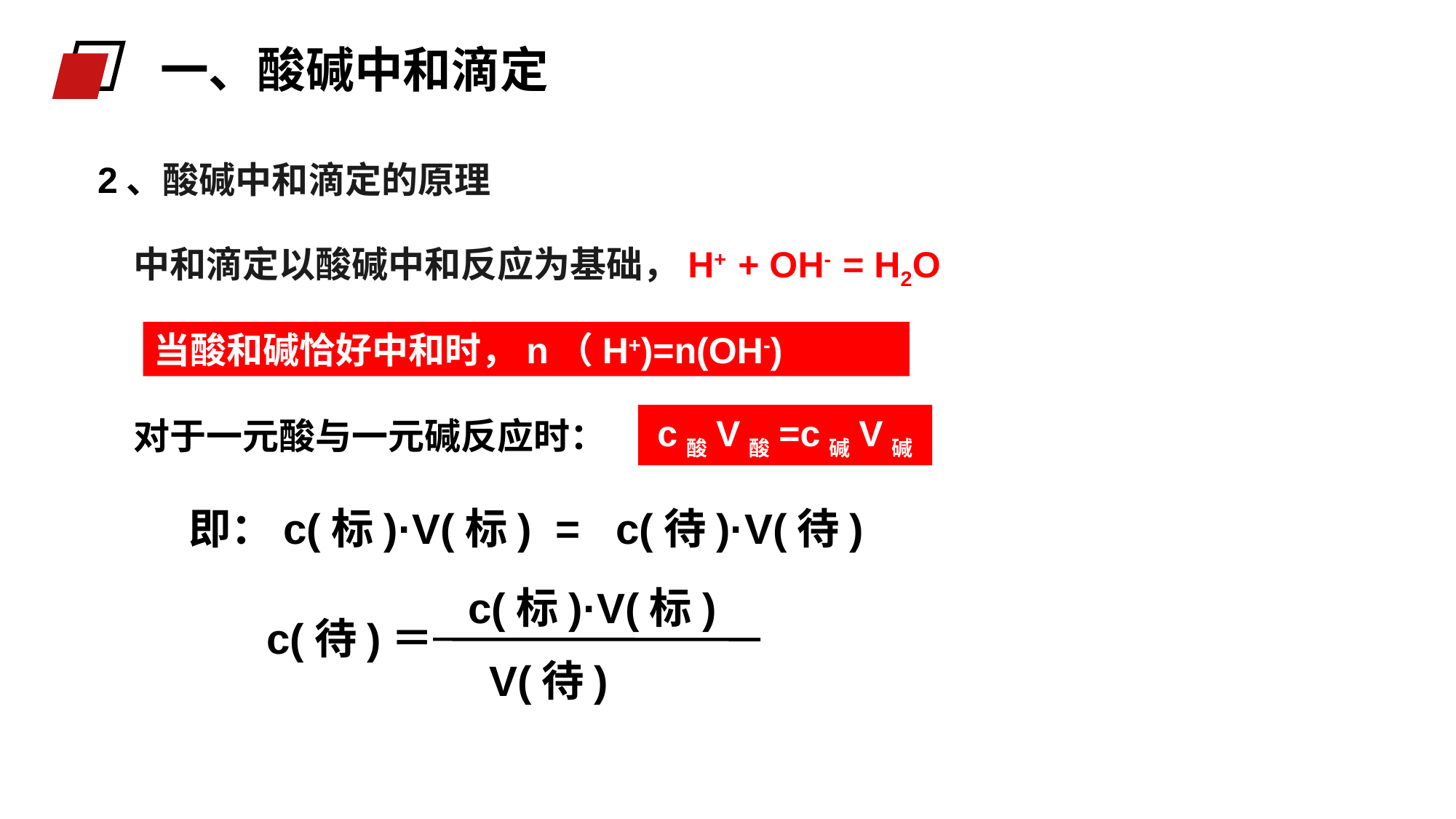

一、酸碱中和滴定
  2、酸碱中和滴定的原理
中和滴定以酸碱中和反应为基础，H+  + OH-  = H2O
当酸和碱恰好中和时，n（H+)=n(OH-)
c酸V酸=c碱V碱
对于一元酸与一元碱反应时：
    即：c(标)·V(标)  =   c(待)·V(待)
c(标)·V(标)

c(待)＝

V(待)